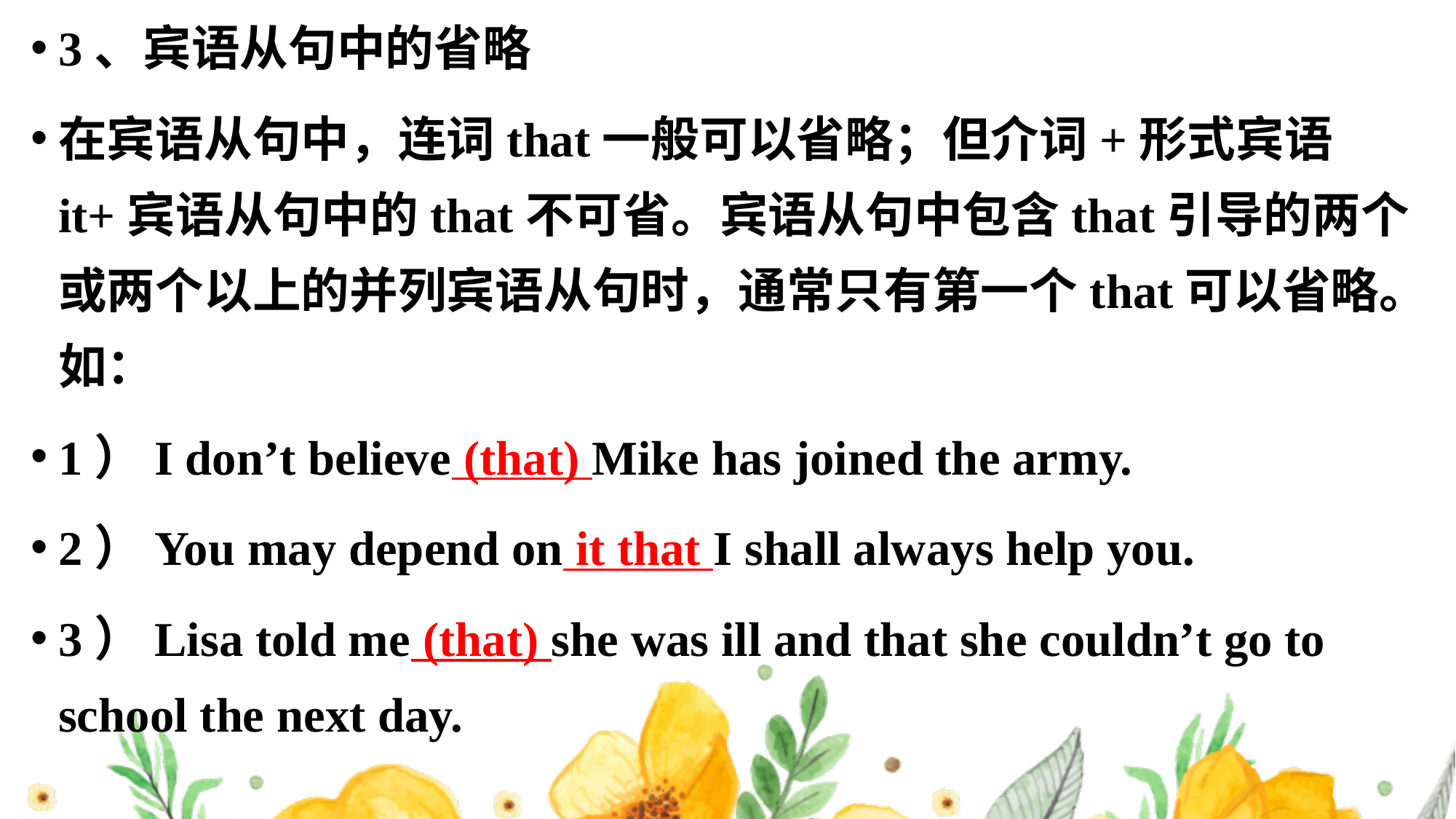

3、宾语从句中的省略
在宾语从句中，连词that一般可以省略；但介词+形式宾语it+宾语从句中的that不可省。宾语从句中包含that引导的两个或两个以上的并列宾语从句时，通常只有第一个that可以省略。如：
1）I don’t believe (that) Mike has joined the army.
2）You may depend on it that I shall always help you.
3）Lisa told me (that) she was ill and that she couldn’t go to school the next day.